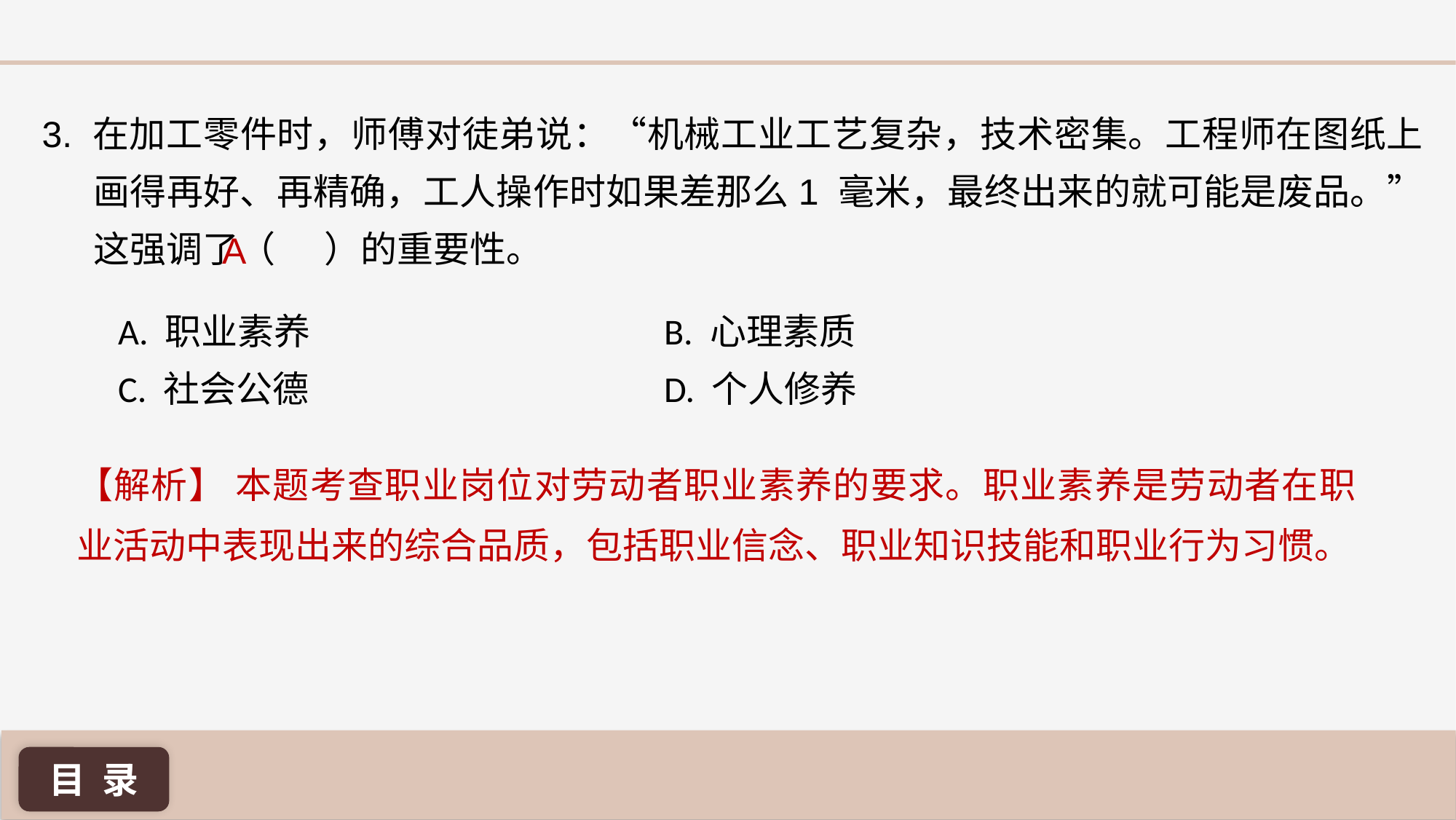

3. 在加工零件时，师傅对徒弟说：“机械工业工艺复杂，技术密集。工程师在图纸上画得再好、再精确，工人操作时如果差那么1 毫米，最终出来的就可能是废品。”这强调了（      ）的重要性。
A
A. 职业素养 				B. 心理素质
C. 社会公德 				D. 个人修养
【解析】 本题考查职业岗位对劳动者职业素养的要求。职业素养是劳动者在职业活动中表现出来的综合品质，包括职业信念、职业知识技能和职业行为习惯。